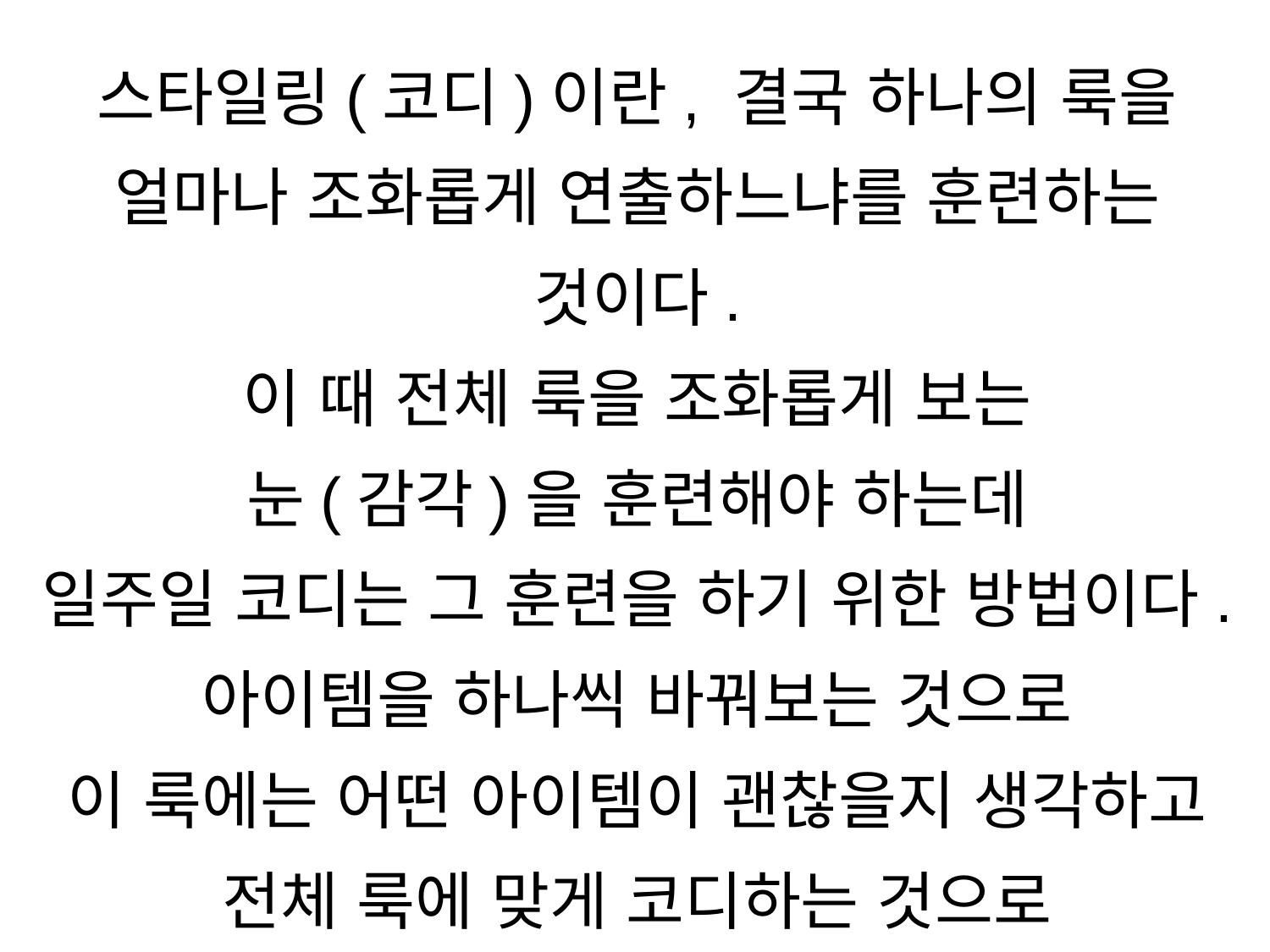

스타일링(코디)이란, 결국 하나의 룩을
얼마나 조화롭게 연출하느냐를 훈련하는 것이다.
이 때 전체 룩을 조화롭게 보는
눈(감각)을 훈련해야 하는데
일주일 코디는 그 훈련을 하기 위한 방법이다.
아이템을 하나씩 바꿔보는 것으로
이 룩에는 어떤 아이템이 괜찮을지 생각하고
전체 룩에 맞게 코디하는 것으로
조화롭게 연출하는 법을 배운다.